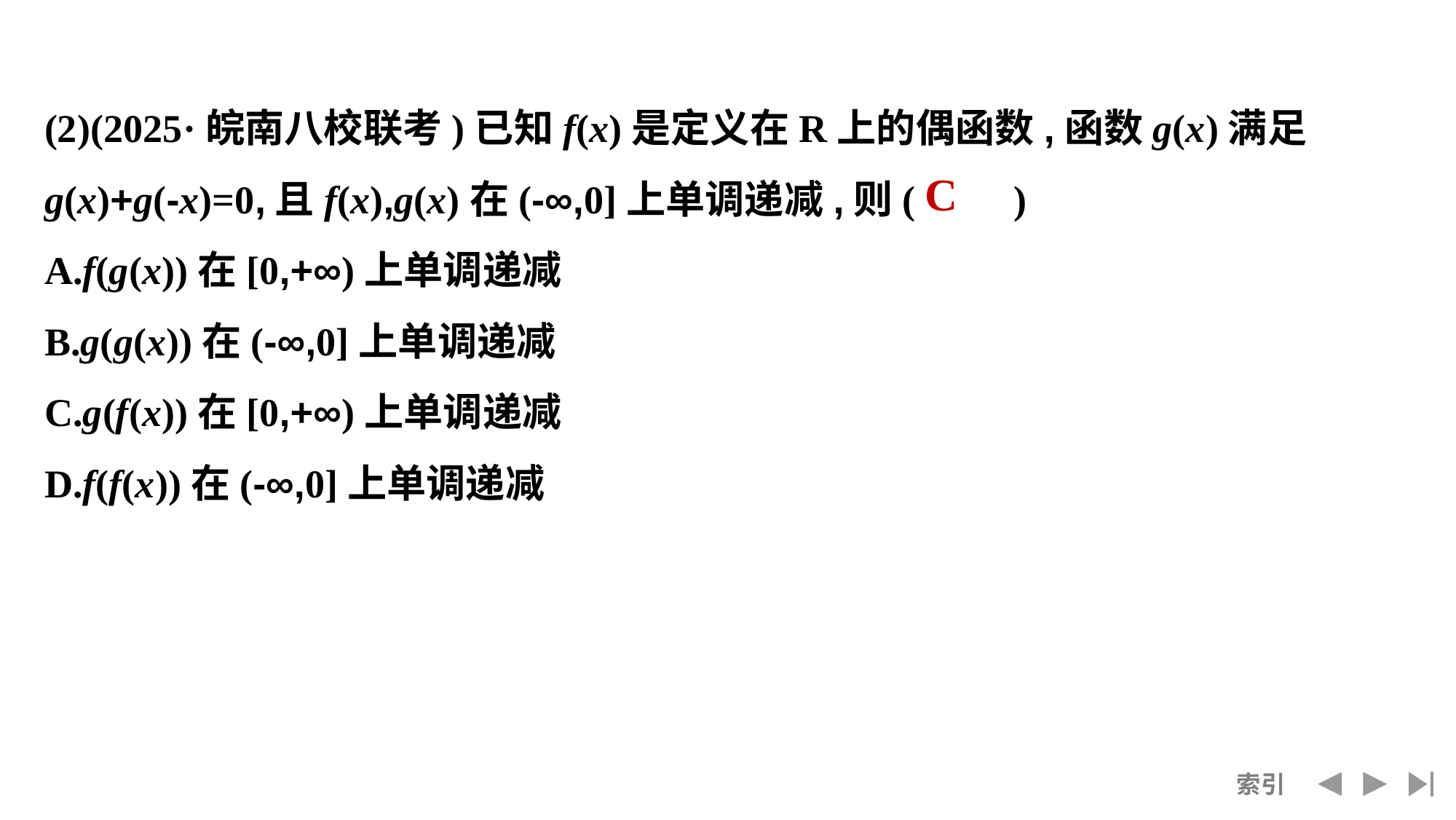

(2)(2025·皖南八校联考)已知f(x)是定义在R上的偶函数,函数g(x)满足
g(x)+g(-x)=0,且f(x),g(x)在(-∞,0]上单调递减,则(　　)
A.f(g(x))在[0,+∞)上单调递减
B.g(g(x))在(-∞,0]上单调递减
C.g(f(x))在[0,+∞)上单调递减
D.f(f(x))在(-∞,0]上单调递减
C